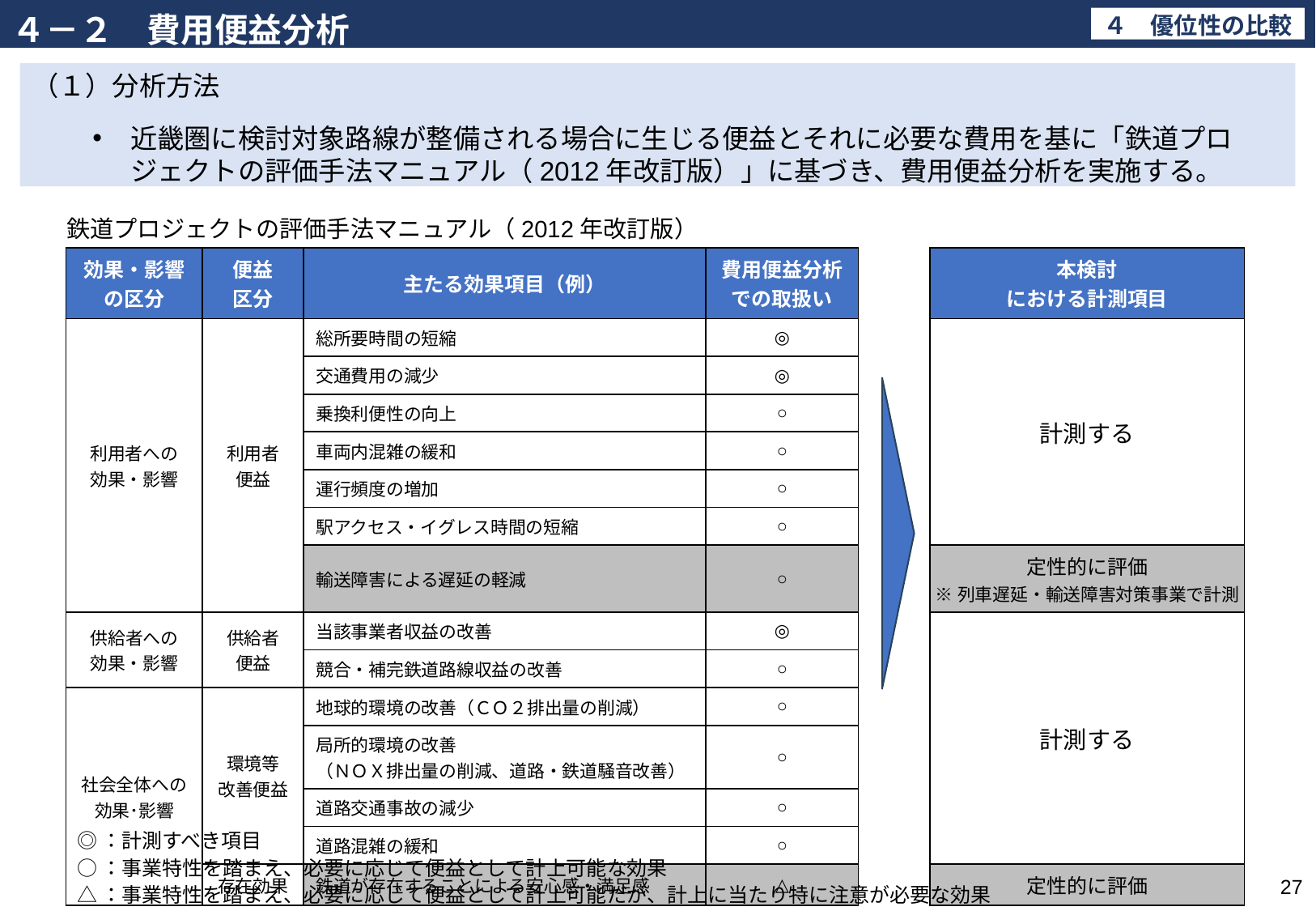

４－２　費用便益分析
４　優位性の比較
（１）分析方法
近畿圏に検討対象路線が整備される場合に生じる便益とそれに必要な費用を基に「鉄道プロジェクトの評価手法マニュアル（2012年改訂版）」に基づき、費用便益分析を実施する。
鉄道プロジェクトの評価手法マニュアル（2012年改訂版）
| 効果・影響 の区分 | 便益 区分 | 主たる効果項目（例） | 費用便益分析 での取扱い |  | 本検討 における計測項目 |
| --- | --- | --- | --- | --- | --- |
| 利用者への 効果・影響 | 利用者 便益 | 総所要時間の短縮 | ◎ |  | 計測する |
|  |  | 交通費用の減少 | ◎ |  |  |
|  |  | 乗換利便性の向上 | ○ |  |  |
|  |  | 車両内混雑の緩和 | ○ |  |  |
|  |  | 運行頻度の増加 | ○ |  |  |
|  |  | 駅アクセス・イグレス時間の短縮 | ○ |  |  |
|  |  | 輸送障害による遅延の軽減 | ○ |  | 定性的に評価 ※列車遅延・輸送障害対策事業で計測 |
| 供給者への 効果・影響 | 供給者 便益 | 当該事業者収益の改善 | ◎ |  | 計測する |
|  |  | 競合・補完鉄道路線収益の改善 | ○ |  |  |
| 社会全体への 効果･影響 | 環境等 改善便益 | 地球的環境の改善（ＣＯ２排出量の削減） | ○ |  |  |
|  |  | 局所的環境の改善 （ＮＯＸ排出量の削減、道路・鉄道騒音改善） | ○ |  |  |
|  |  | 道路交通事故の減少 | ○ |  |  |
|  |  | 道路混雑の緩和 | ○ |  |  |
|  | 存在効果 | 鉄道が存在することによる安心感・満足感 | △ |  | 定性的に評価 |

◎：計測すべき項目
○：事業特性を踏まえ、必要に応じて便益として計上可能な効果
△：事業特性を踏まえ、必要に応じて便益として計上可能だが、計上に当たり特に注意が必要な効果
27